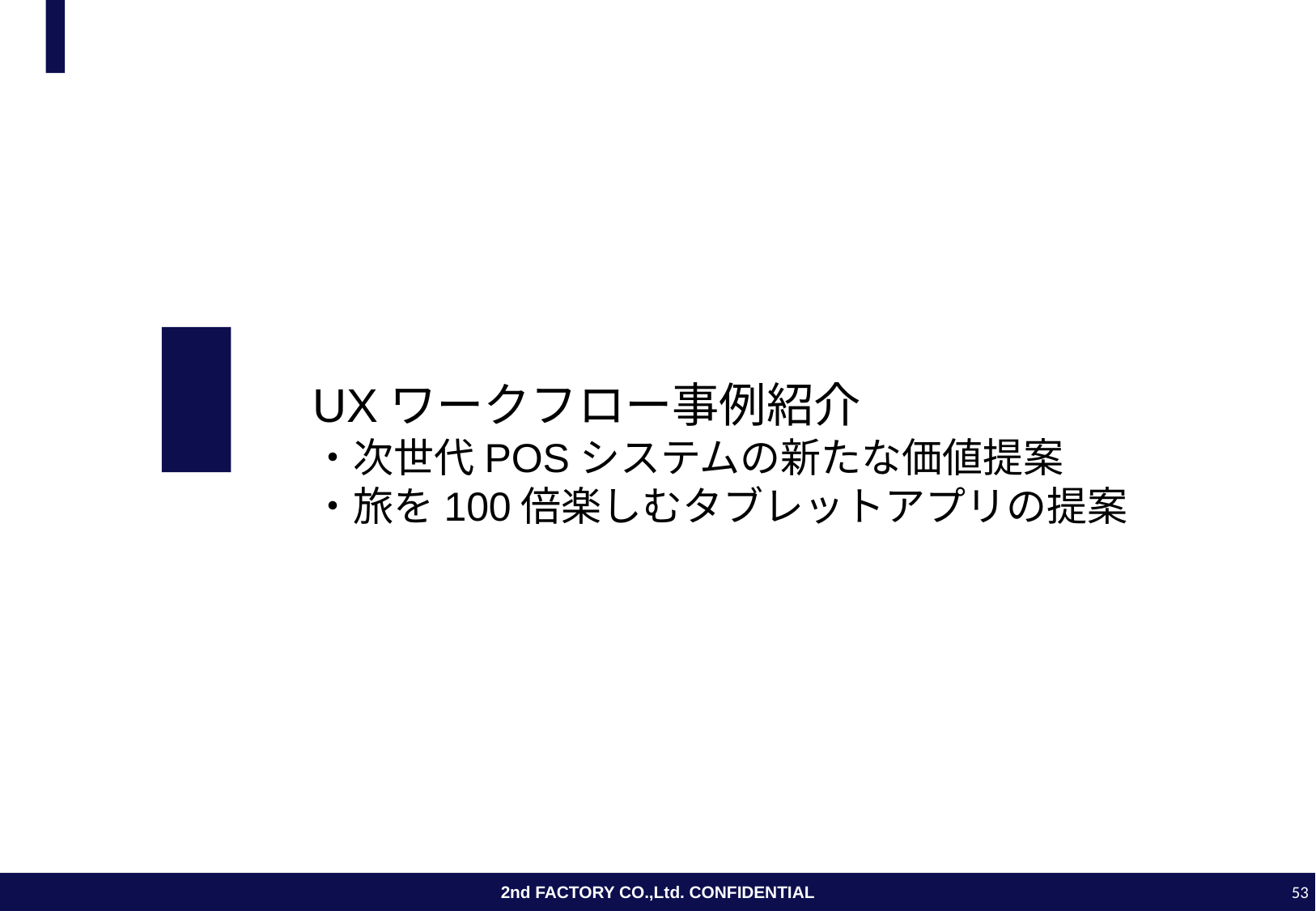

UXワークフロー事例紹介
・次世代POSシステムの新たな価値提案
・旅を100倍楽しむタブレットアプリの提案